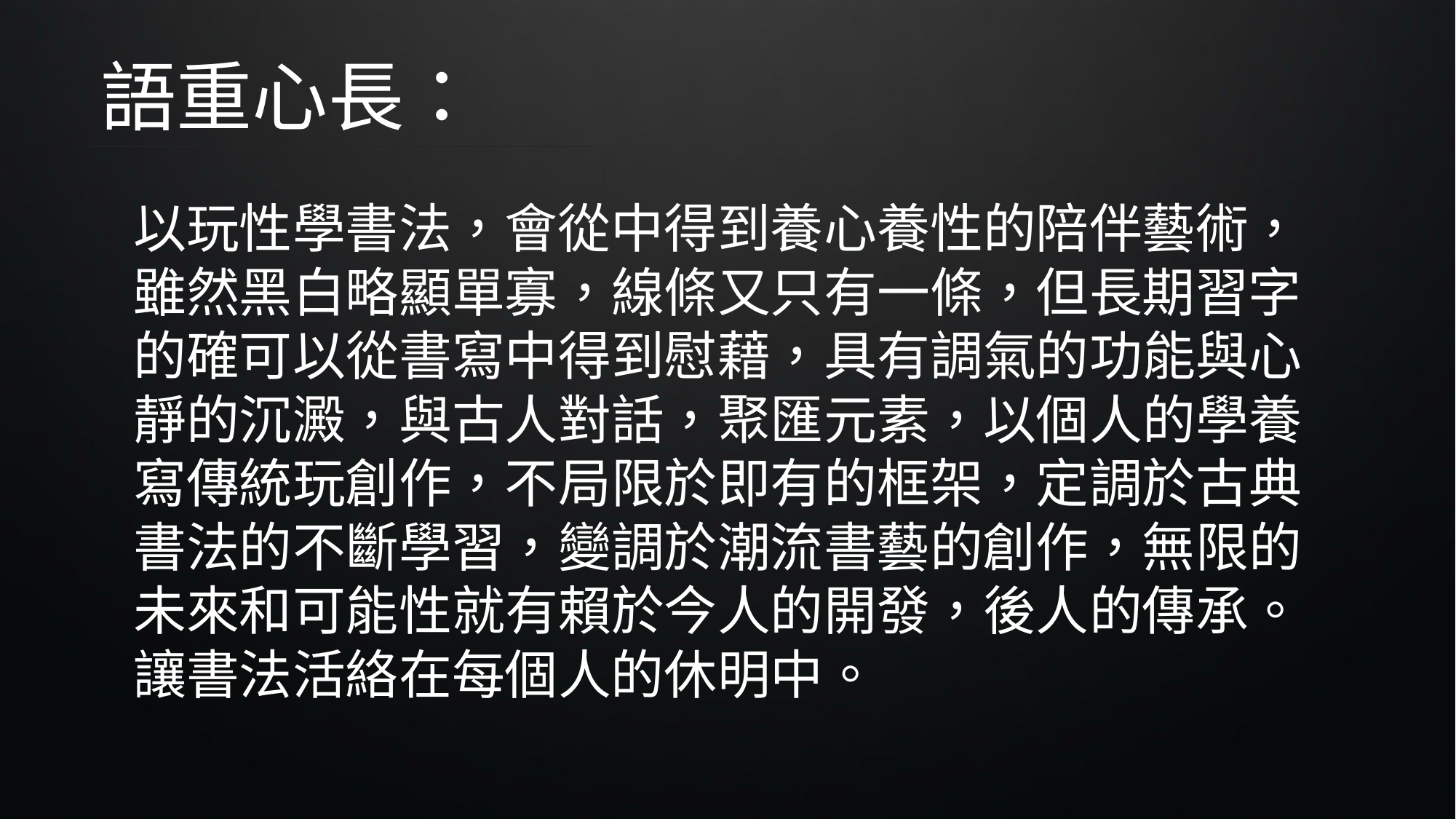

語重心長：
以玩性學書法，會從中得到養心養性的陪伴藝術，雖然黑白略顯單寡，線條又只有一條，但長期習字的確可以從書寫中得到慰藉，具有調氣的功能與心靜的沉澱，與古人對話，聚匯元素，以個人的學養寫傳統玩創作，不局限於即有的框架，定調於古典書法的不斷學習，變調於潮流書藝的創作，無限的未來和可能性就有賴於今人的開發，後人的傳承。讓書法活絡在每個人的休明中。